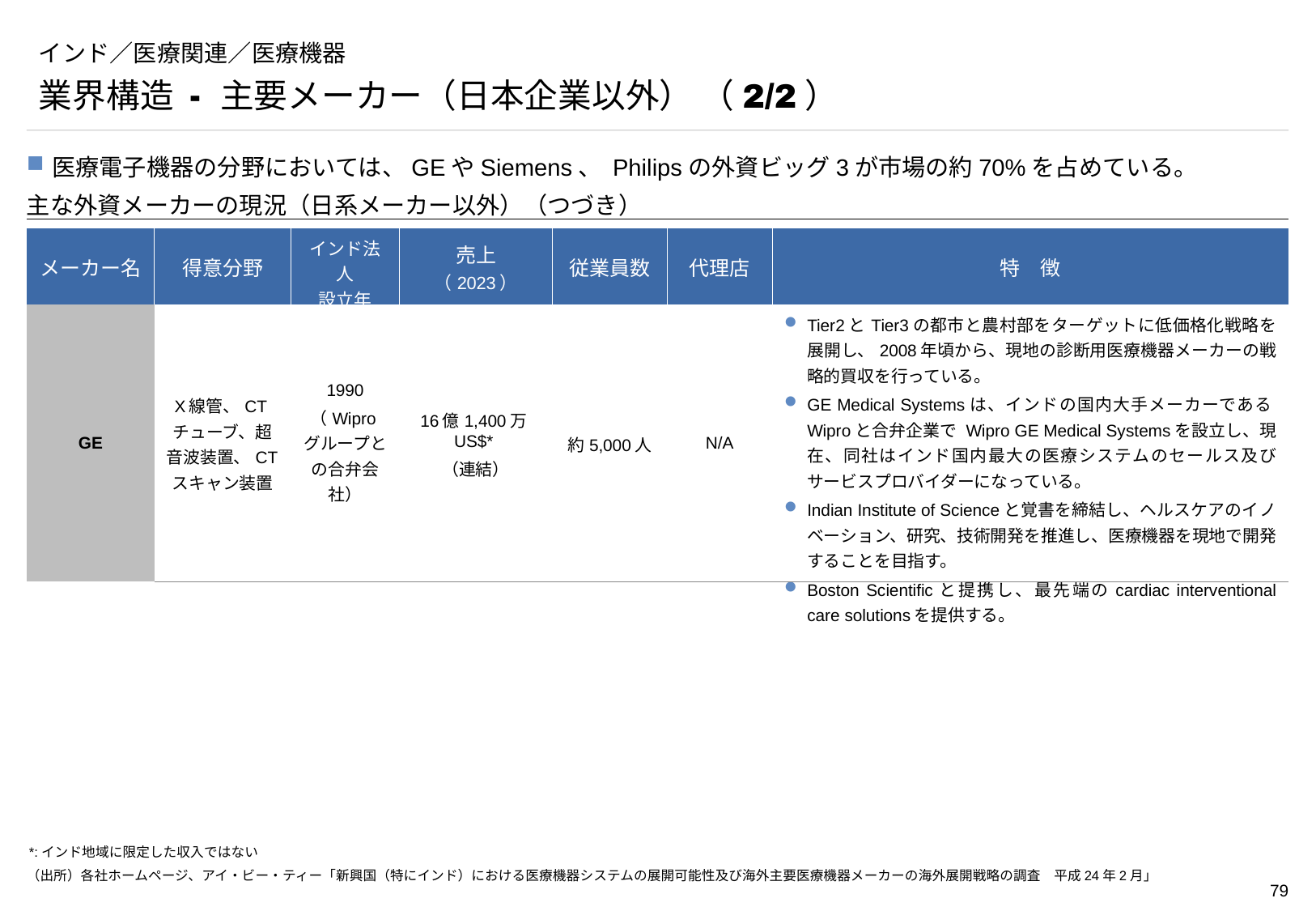

# インド／医療関連／医療機器
業界構造 - 主要メーカー（日本企業以外） （2/2）
医療電子機器の分野においては、GEやSiemens、 Philipsの外資ビッグ3が市場の約70%を占めている。
主な外資メーカーの現況（日系メーカー以外）（つづき）
| メーカー名 | 得意分野 | インド法人 設立年 | 売上 （2023） | 従業員数 | 代理店 | 特　徴 |
| --- | --- | --- | --- | --- | --- | --- |
| GE | X線管、CTチューブ、超音波装置、CTスキャン装置 | 1990 （Wiproグループとの合弁会社） | 16億1,400万US$\* （連結） | 約5,000人 | N/A | Tier2とTier3の都市と農村部をターゲットに低価格化戦略を展開し、2008年頃から、現地の診断用医療機器メーカーの戦略的買収を行っている。 GE Medical Systemsは、インドの国内大手メーカーであるWiproと合弁企業で Wipro GE Medical Systemsを設立し、現在、同社はインド国内最大の医療システムのセールス及びサービスプロバイダーになっている。 Indian Institute of Scienceと覚書を締結し、ヘルスケアのイノベーション、研究、技術開発を推進し、医療機器を現地で開発することを目指す。 Boston Scientificと提携し、最先端のcardiac interventional care solutionsを提供する。 |
*:インド地域に限定した収入ではない
（出所）各社ホームページ、アイ・ビー・ティー「新興国（特にインド）における医療機器システムの展開可能性及び海外主要医療機器メーカーの海外展開戦略の調査　平成24年2月」